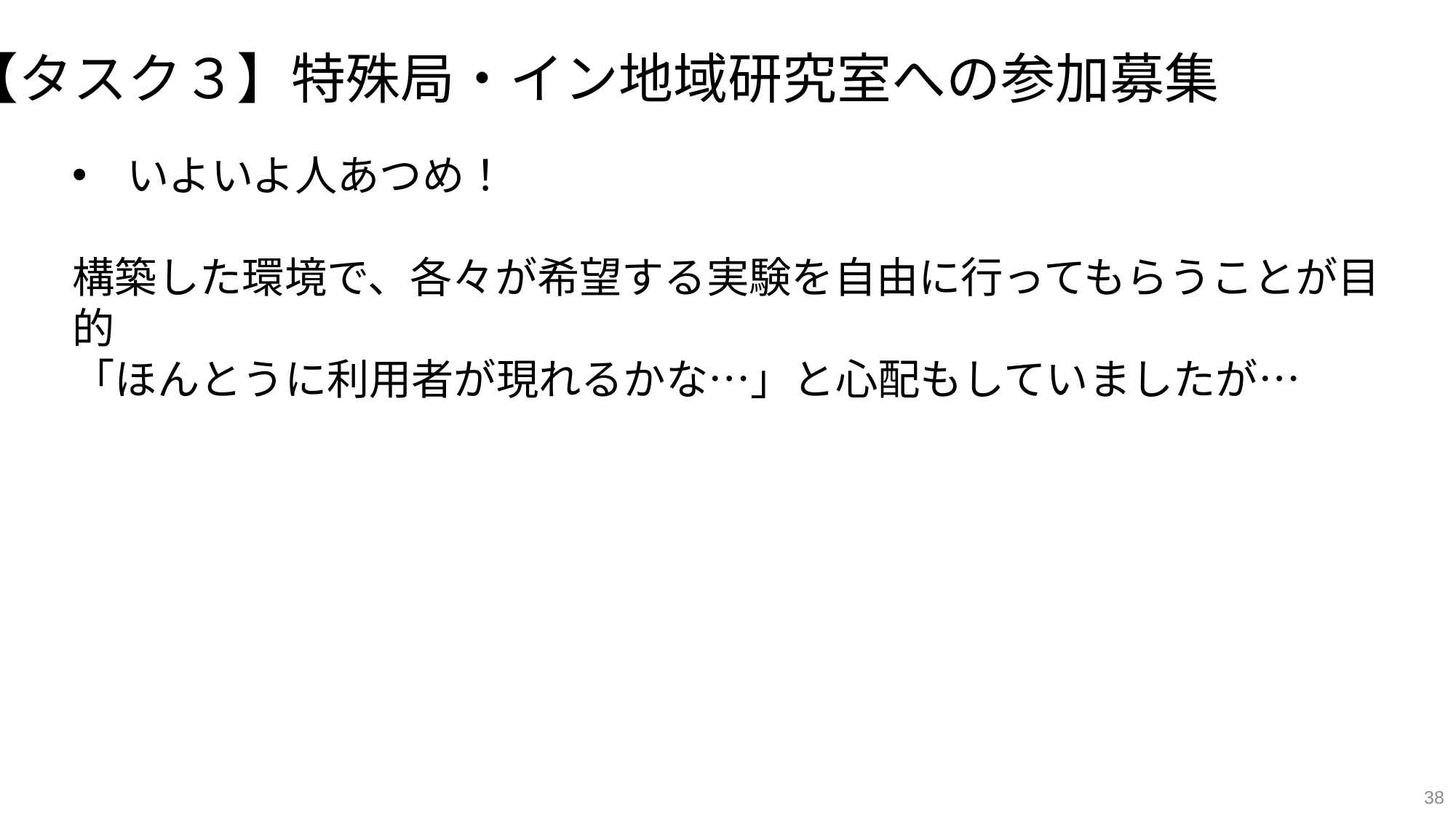

【タスク３】特殊局・イン地域研究室への参加募集
いよいよ人あつめ！

構築した環境で、各々が希望する実験を自由に行ってもらうことが目的
「ほんとうに利用者が現れるかな…」と心配もしていましたが…
38